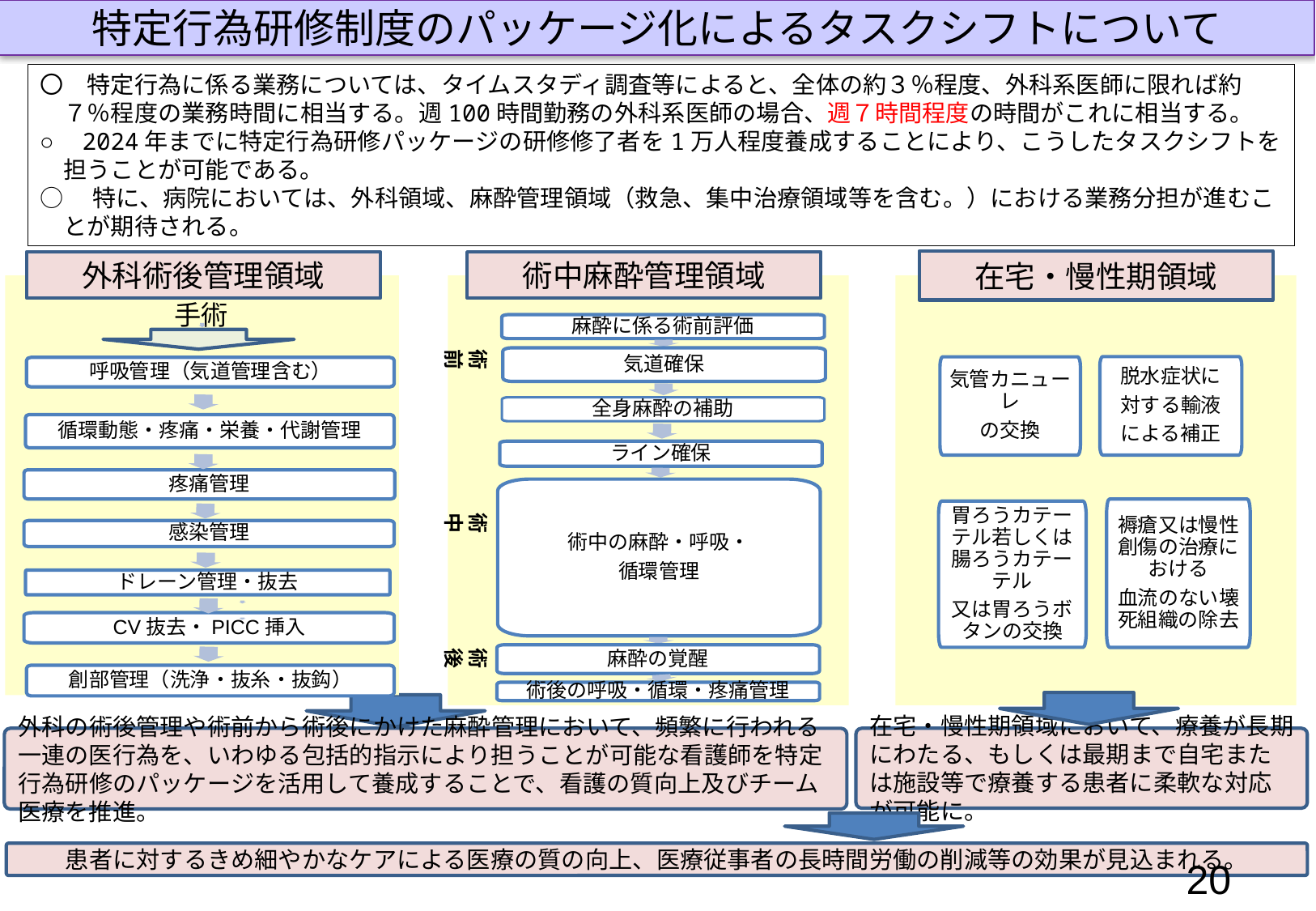

特定行為研修制度のパッケージ化によるタスクシフトについて
〇　特定行為に係る業務については、タイムスタディ調査等によると、全体の約３％程度、外科系医師に限れば約７％程度の業務時間に相当する。週100時間勤務の外科系医師の場合、週７時間程度の時間がこれに相当する。
○  2024年までに特定行為研修パッケージの研修修了者を1万人程度養成することにより、こうしたタスクシフトを担うことが可能である。
○　特に、病院においては、外科領域、麻酔管理領域（救急、集中治療領域等を含む。）における業務分担が進むことが期待される。
在宅・慢性期領域
外科術後管理領域
術中麻酔管理領域

手術
麻酔に係る術前評価

気道確保

全身麻酔の補助

ライン確保

術中の麻酔・呼吸・
循環管理

麻酔の覚醒

術後の呼吸・循環・疼痛管理

術前
脱水症状に
対する輸液
による補正
気管カニューレ
の交換
呼吸管理（気道管理含む）

循環動態・疼痛・栄養・代謝管理

疼痛管理
術中
褥瘡又は慢性創傷の治療における
血流のない壊死組織の除去
胃ろうカテーテル若しくは腸ろうカテーテル
又は胃ろうボタンの交換

感染管理

ドレーン管理・抜去

CV抜去・PICC挿入

術後

創部管理（洗浄・抜糸・抜鈎）

在宅・慢性期領域において、療養が長期にわたる、もしくは最期まで自宅または施設等で療養する患者に柔軟な対応が可能に。
外科の術後管理や術前から術後にかけた麻酔管理において、頻繁に行われる一連の医行為を、いわゆる包括的指示により担うことが可能な看護師を特定行為研修のパッケージを活用して養成することで、看護の質向上及びチーム医療を推進。

患者に対するきめ細やかなケアによる医療の質の向上、医療従事者の長時間労働の削減等の効果が見込まれる。
20